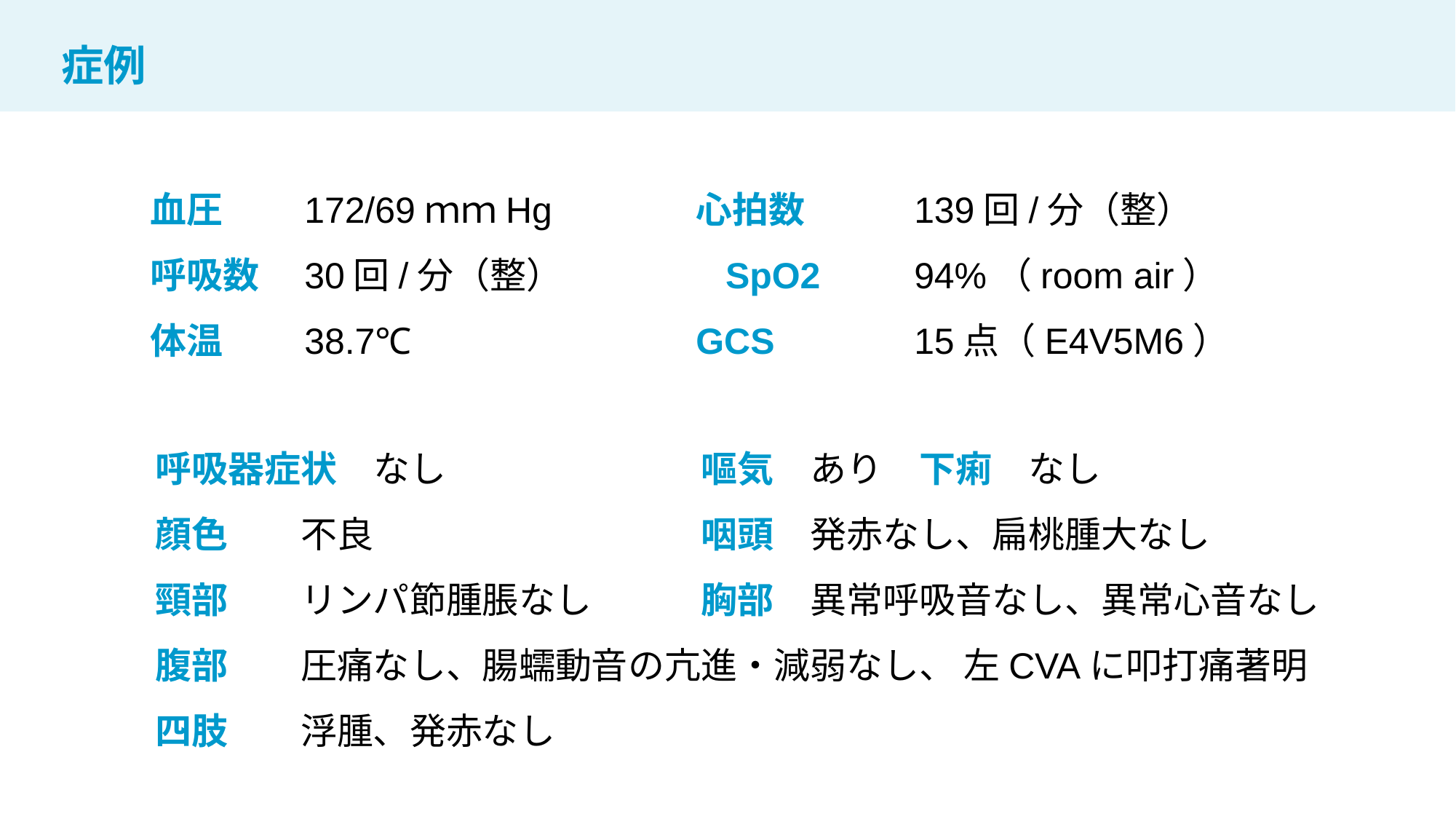

症例
血圧	　172/69ｍｍHg		心拍数　　	139回/分（整）
呼吸数　30回/分（整）　　　　 SpO2	94%（room air）
体温	　38.7℃　　　　　　　  	GCS		15点（E4V5M6）
呼吸器症状　なし      		嘔気　あり    	下痢　なし
顔色	　不良			咽頭　発赤なし、扁桃腫大なし
頸部	　リンパ節腫脹なし　   	胸部　異常呼吸音なし、異常心音なし
腹部	　圧痛なし、腸蠕動音の亢進・減弱なし、 左CVAに叩打痛著明
四肢	　浮腫、発赤なし